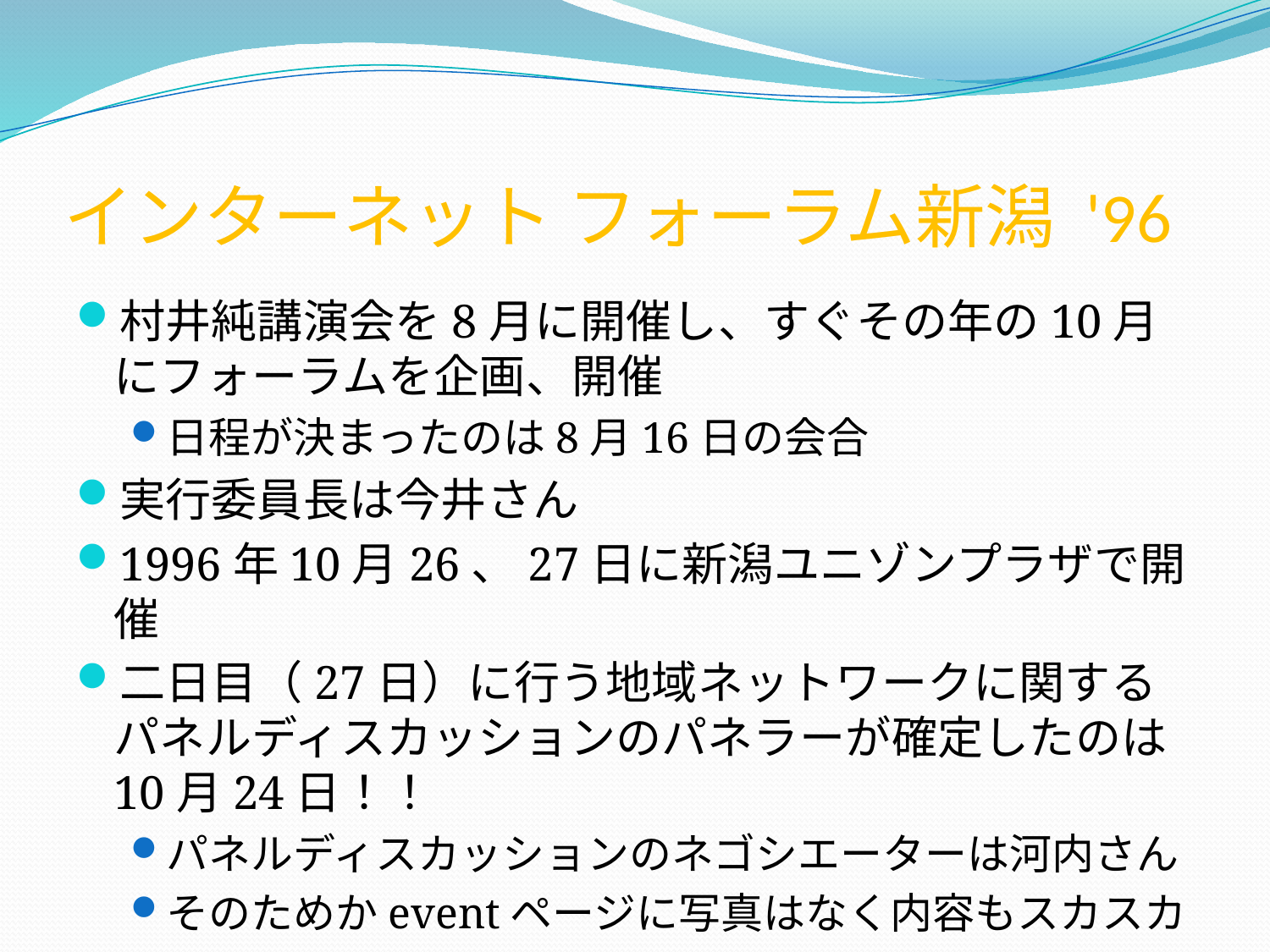

# インターネット フォーラム新潟 '96
村井純講演会を8月に開催し、すぐその年の10月にフォーラムを企画、開催
日程が決まったのは8月16日の会合
実行委員長は今井さん
1996年10月26、27日に新潟ユニゾンプラザで開催
二日目（27日）に行う地域ネットワークに関するパネルディスカッションのパネラーが確定したのは10月24日！！
パネルディスカッションのネゴシエーターは河内さん
そのためかeventページに写真はなく内容もスカスカ…